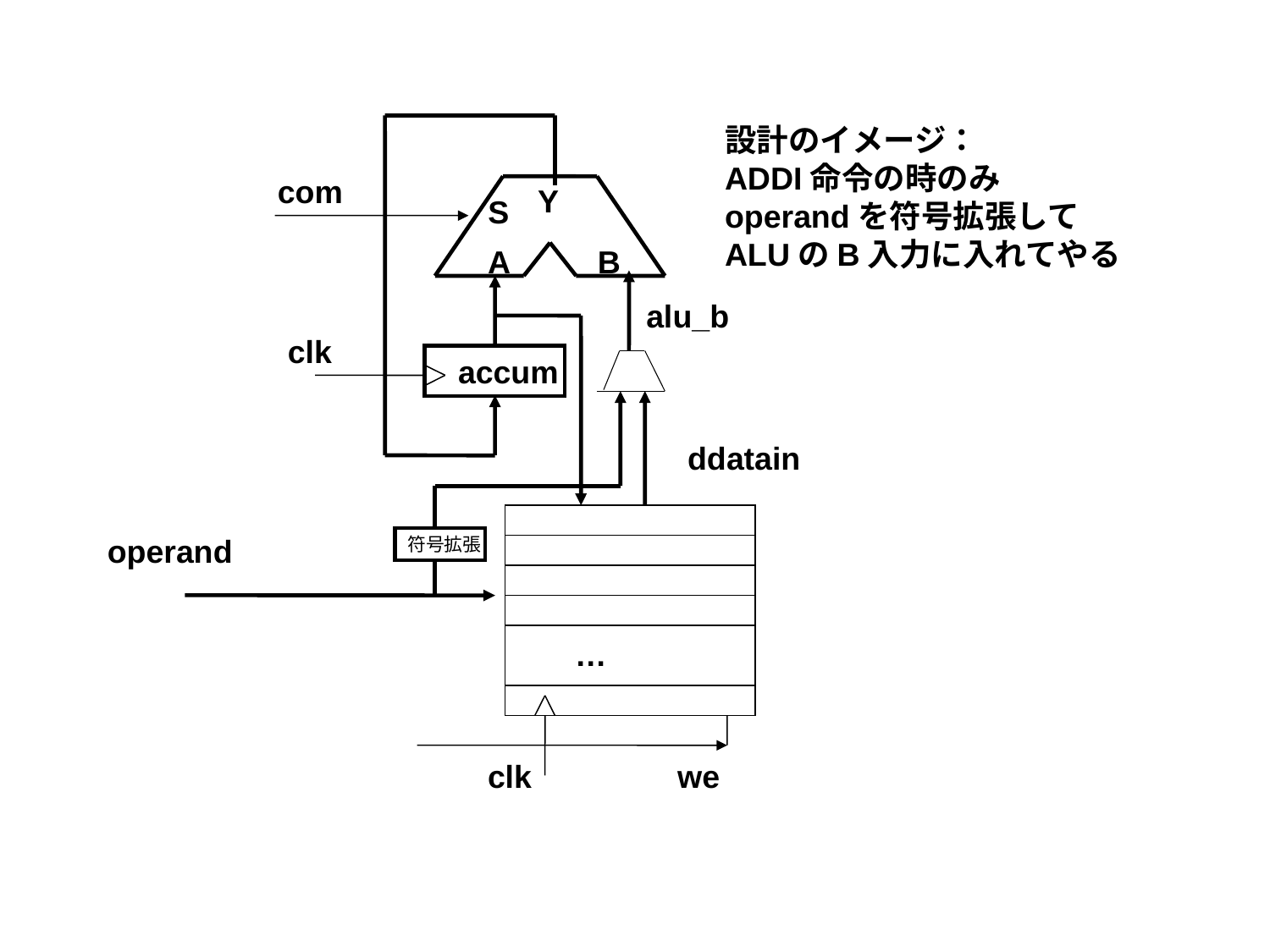

設計のイメージ：
ADDI命令の時のみ
operandを符号拡張して
ALUのB入力に入れてやる

com
Y

S

A
B

alu_b

clk

accum

ddatain

operand
符号拡張

…

clk
we